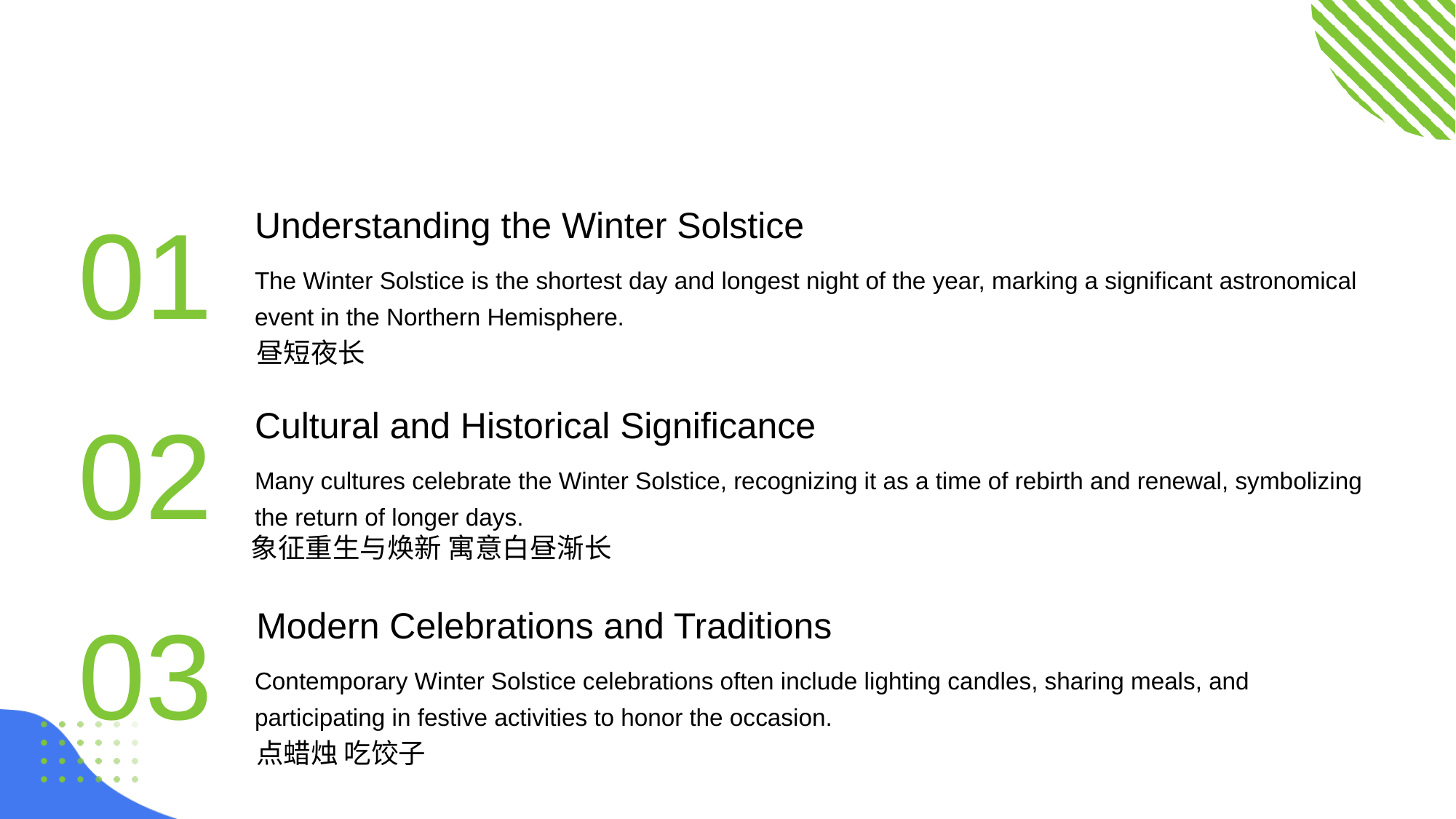

Understanding the Winter Solstice
01
The Winter Solstice is the shortest day and longest night of the year, marking a significant astronomical event in the Northern Hemisphere.

昼短夜长
Cultural and Historical Significance
02
Many cultures celebrate the Winter Solstice, recognizing it as a time of rebirth and renewal, symbolizing the return of longer days.
象征重生与焕新 寓意白昼渐长
Modern Celebrations and Traditions
03
Contemporary Winter Solstice celebrations often include lighting candles, sharing meals, and participating in festive activities to honor the occasion.
点蜡烛 吃饺子